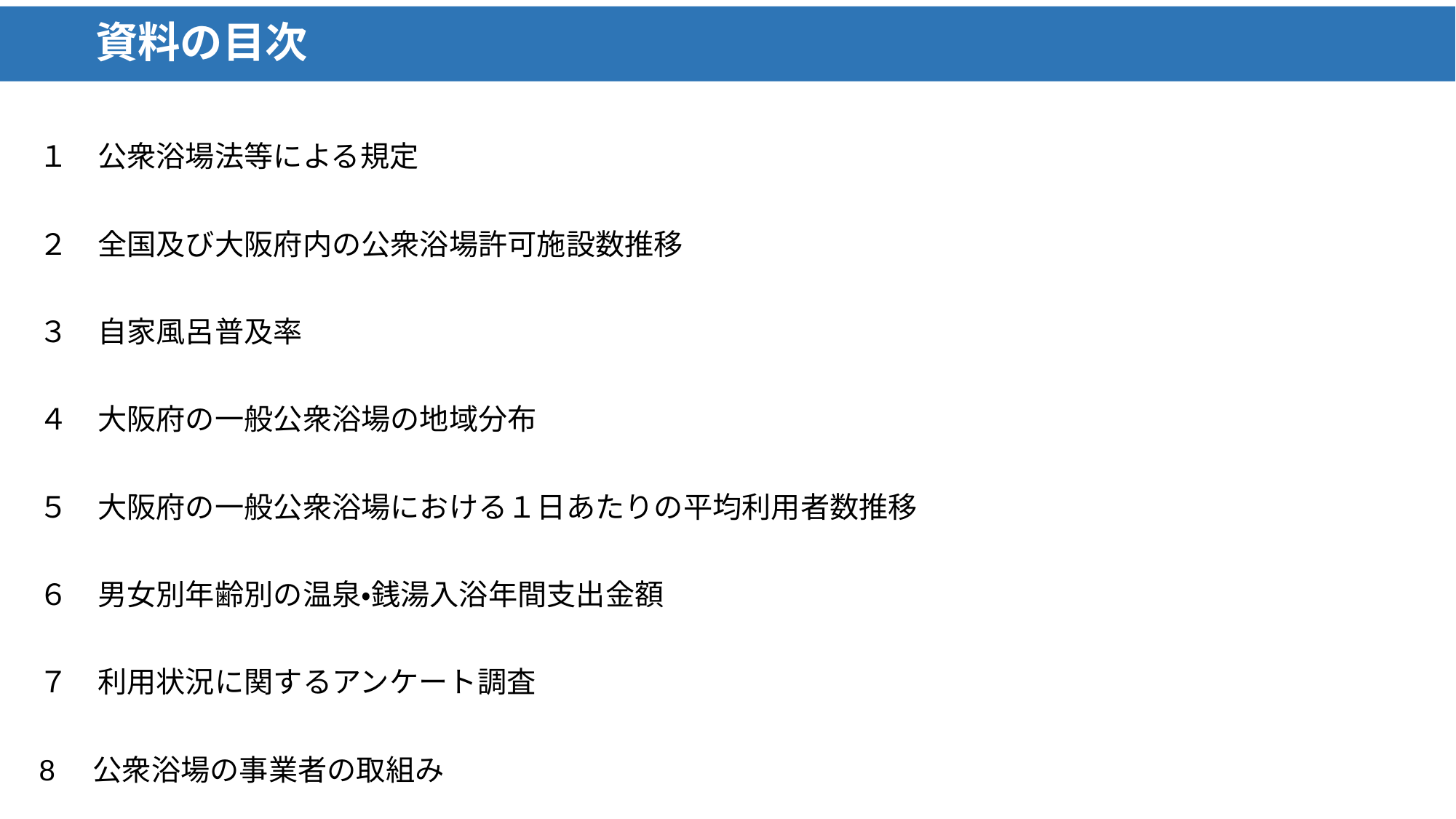

# 資料の目次
１　公衆浴場法等による規定
２　全国及び大阪府内の公衆浴場許可施設数推移
３　自家風呂普及率
４　大阪府の一般公衆浴場の地域分布
５　大阪府の一般公衆浴場における１日あたりの平均利用者数推移
６　男女別年齢別の温泉・銭湯入浴年間支出金額
７　利用状況に関するアンケート調査
8    公衆浴場の事業者の取組み